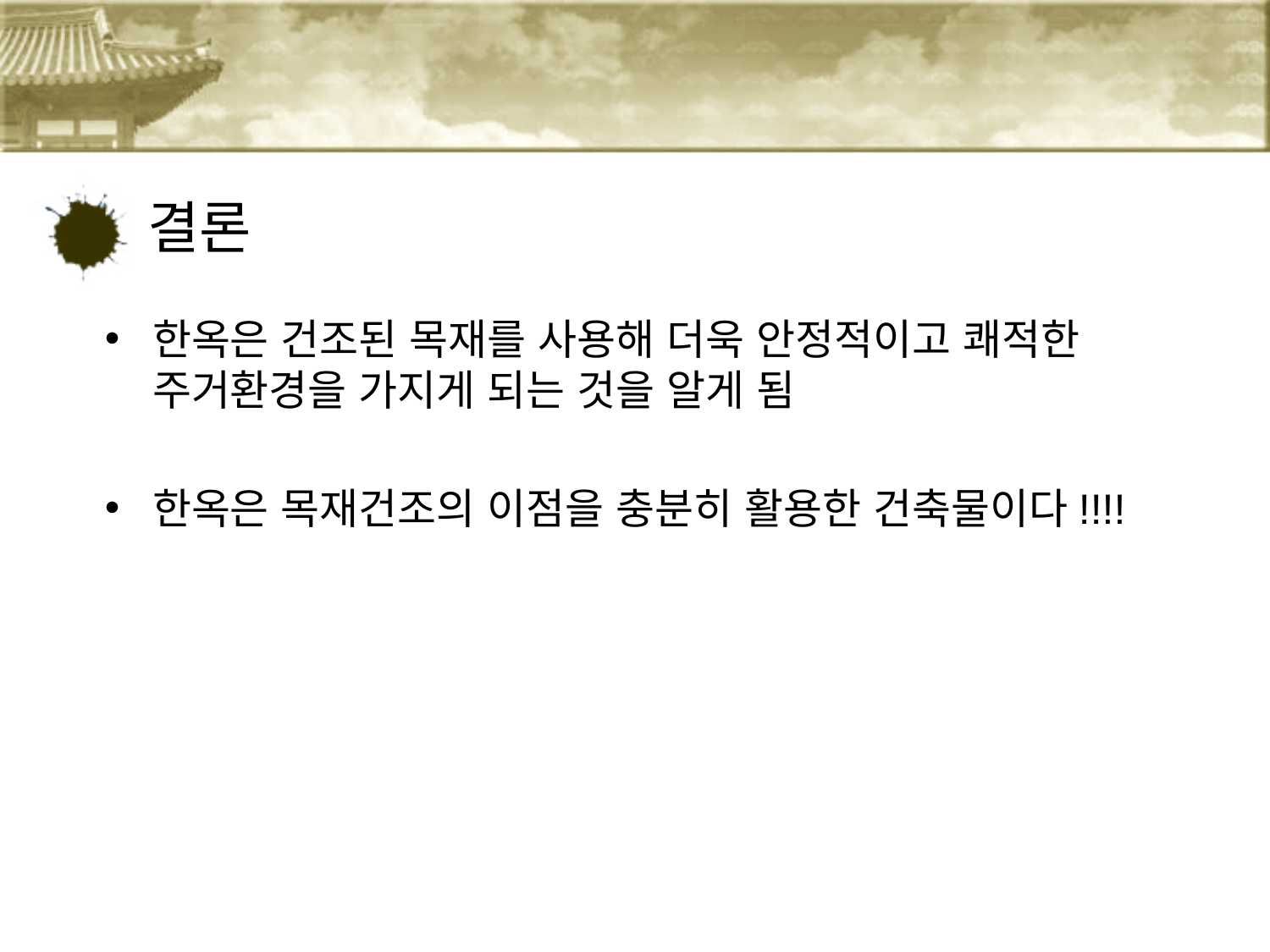

# 결론
한옥은 건조된 목재를 사용해 더욱 안정적이고 쾌적한 주거환경을 가지게 되는 것을 알게 됨

한옥은 목재건조의 이점을 충분히 활용한 건축물이다!!!!